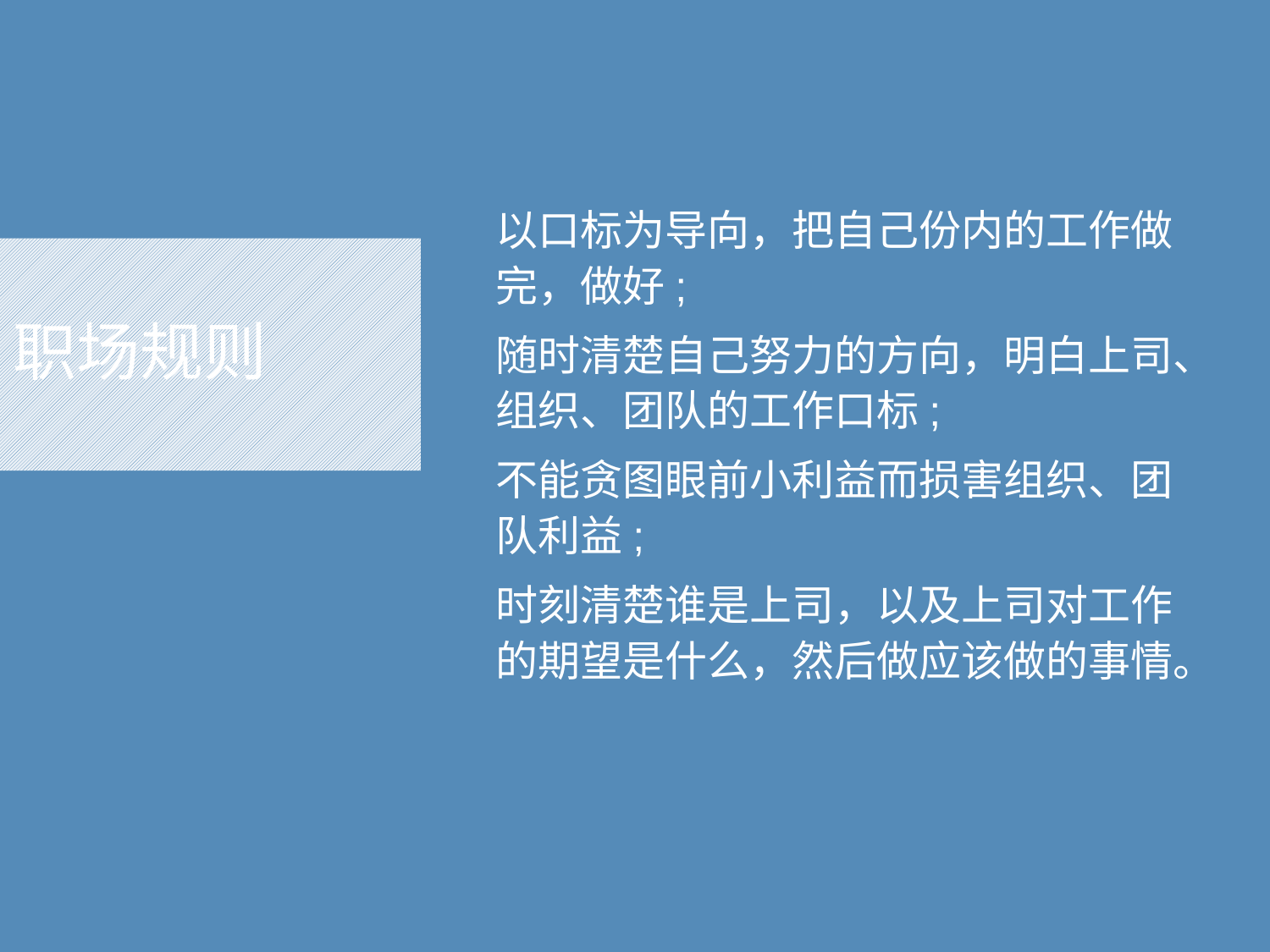

以口标为导向，把自己份内的工作做完，做好;
随时清楚自己努力的方向，明白上司、组织、团队的工作口标;
不能贪图眼前小利益而损害组织、团队利益;
时刻清楚谁是上司，以及上司对工作的期望是什么，然后做应该做的事情。

# 职场规则